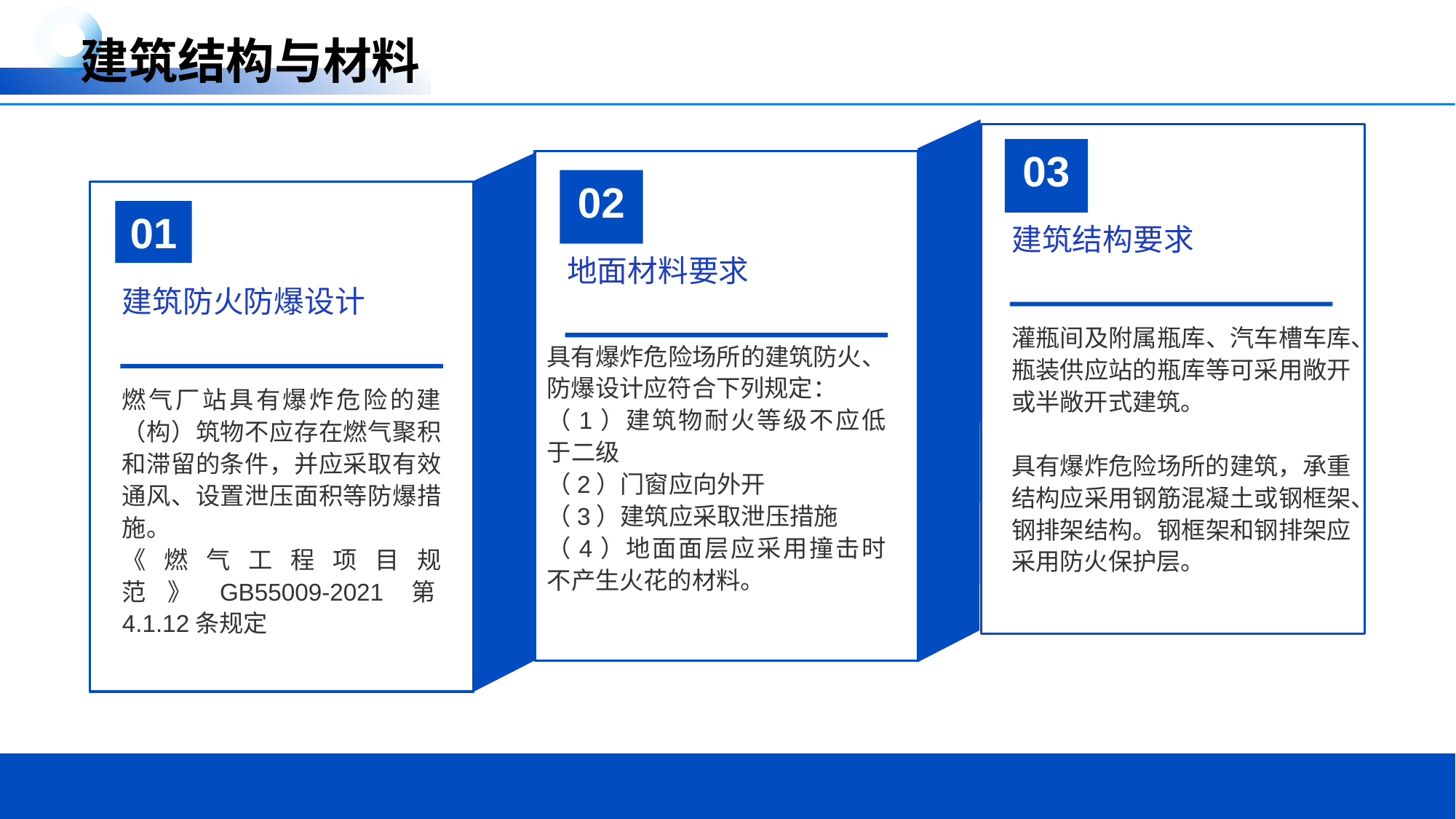

建筑结构与材料

03

02

01
建筑结构要求
地面材料要求
建筑防火防爆设计

灌瓶间及附属瓶库、汽车槽车库、瓶装供应站的瓶库等可采用敞开或半敞开式建筑。

具有爆炸危险场所的建筑，承重结构应采用钢筋混凝土或钢框架、钢排架结构。钢框架和钢排架应采用防火保护层。

具有爆炸危险场所的建筑防火、防爆设计应符合下列规定：
（1）建筑物耐火等级不应低于二级
（2）门窗应向外开
（3）建筑应采取泄压措施
（4）地面面层应采用撞击时不产生火花的材料。

燃气厂站具有爆炸危险的建（构）筑物不应存在燃气聚积和滞留的条件，并应采取有效通风、设置泄压面积等防爆措施。
《燃气工程项目规范》GB55009-2021第4.1.12条规定